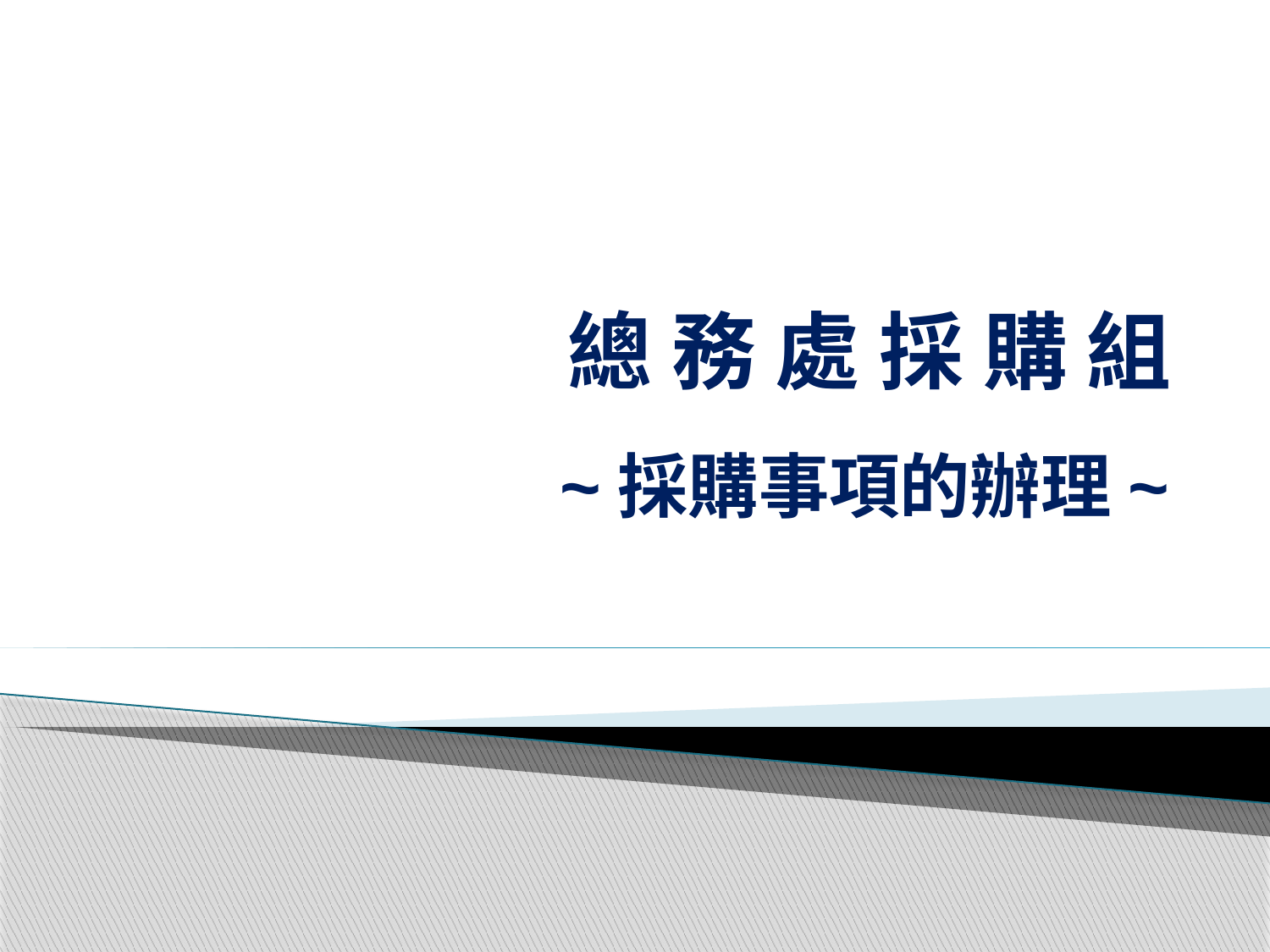

# 總 務 處 採 購 組
~採購事項的辦理~